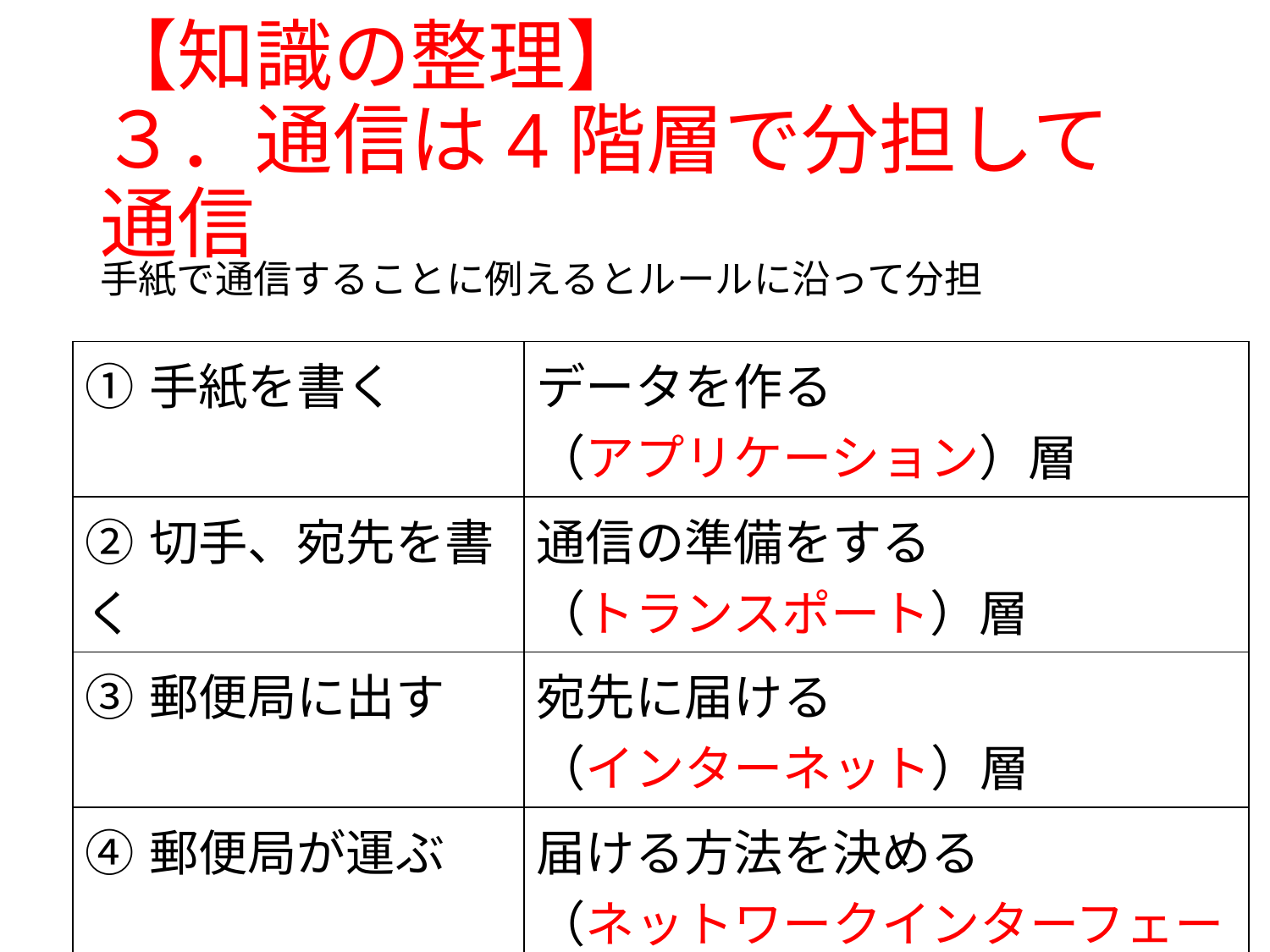

# 【知識の整理】 ３．通信は4階層で分担して通信
手紙で通信することに例えるとルールに沿って分担
| ①手紙を書く | データを作る （アプリケーション）層 |
| --- | --- |
| ②切手、宛先を書く | 通信の準備をする （トランスポート）層 |
| ③郵便局に出す | 宛先に届ける （インターネット）層 |
| ④郵便局が運ぶ | 届ける方法を決める （ネットワークインターフェース）層 |